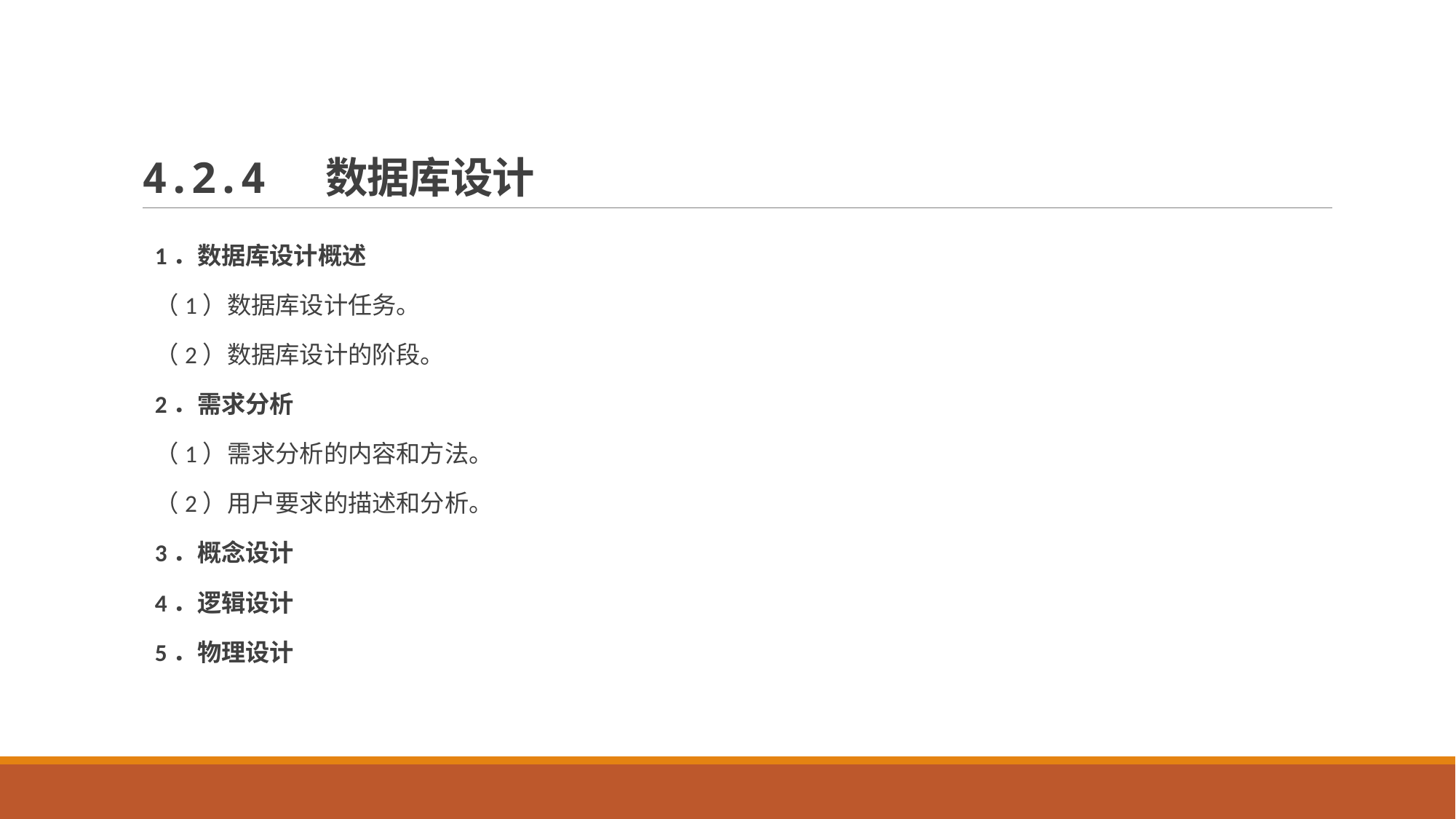

# 4.2.4  数据库设计
1．数据库设计概述
（1）数据库设计任务。
（2）数据库设计的阶段。
2．需求分析
（1）需求分析的内容和方法。
（2）用户要求的描述和分析。
3．概念设计
4．逻辑设计
5．物理设计